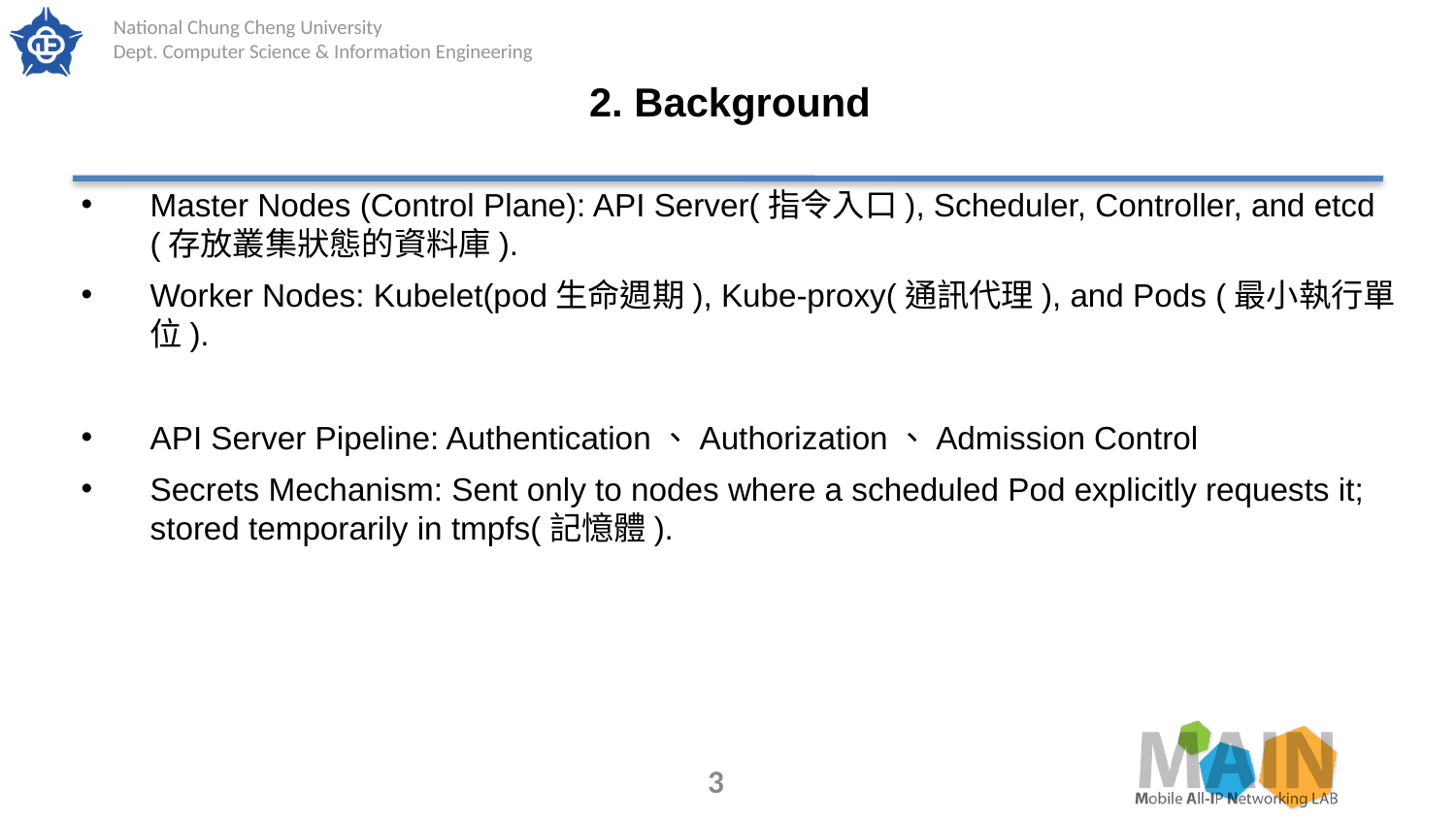

# 2. Background
Master Nodes (Control Plane): API Server(指令入口), Scheduler, Controller, and etcd (存放叢集狀態的資料庫).
Worker Nodes: Kubelet(pod生命週期), Kube-proxy(通訊代理), and Pods (最小執行單位).

API Server Pipeline: Authentication、Authorization、Admission Control
Secrets Mechanism: Sent only to nodes where a scheduled Pod explicitly requests it; stored temporarily in tmpfs(記憶體).
3